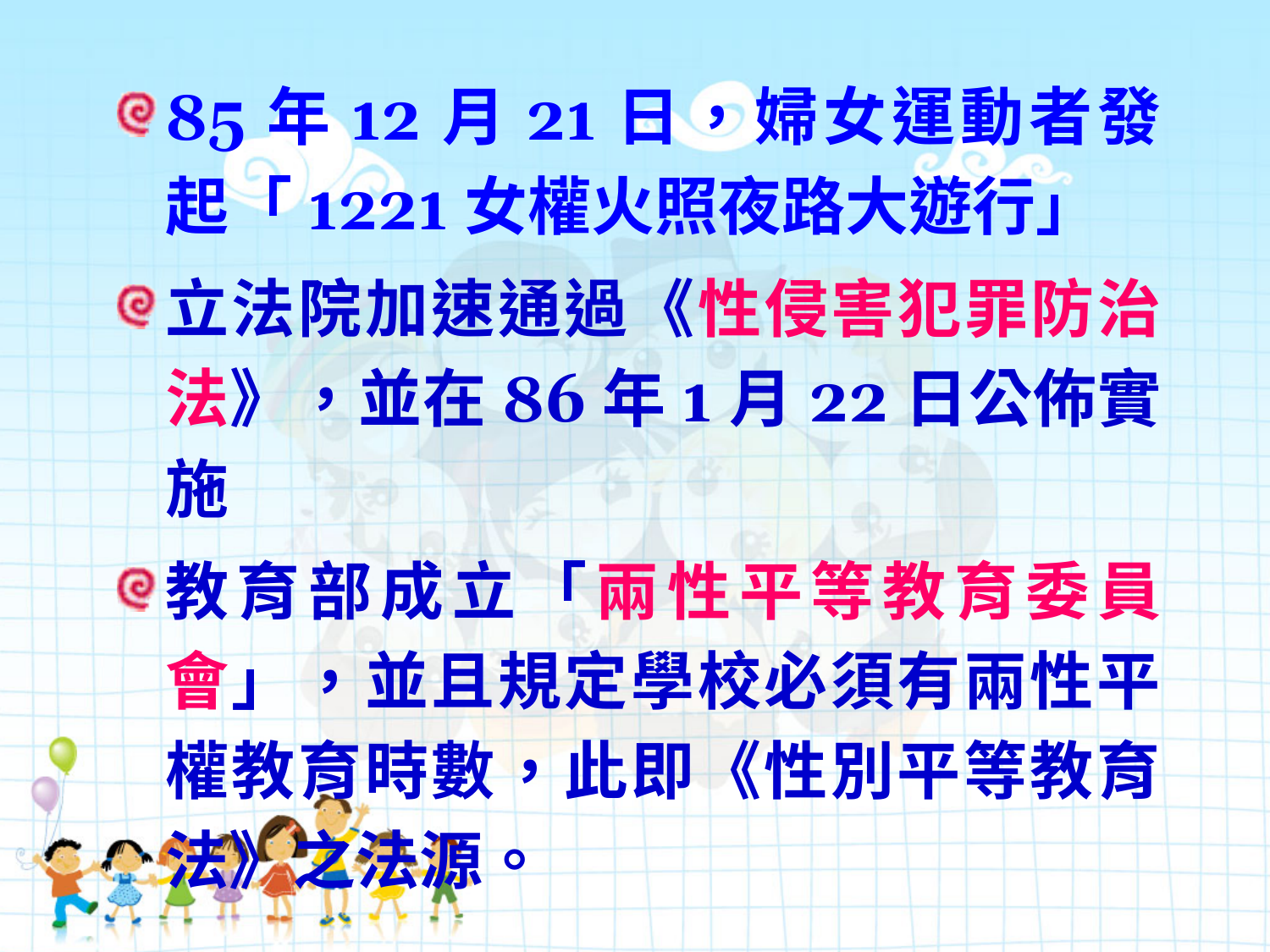

85年12月21日，婦女運動者發起「1221女權火照夜路大遊行」
立法院加速通過《性侵害犯罪防治法》，並在86年1月22日公佈實施
教育部成立「兩性平等教育委員會」，並且規定學校必須有兩性平權教育時數，此即《性別平等教育法》之法源。